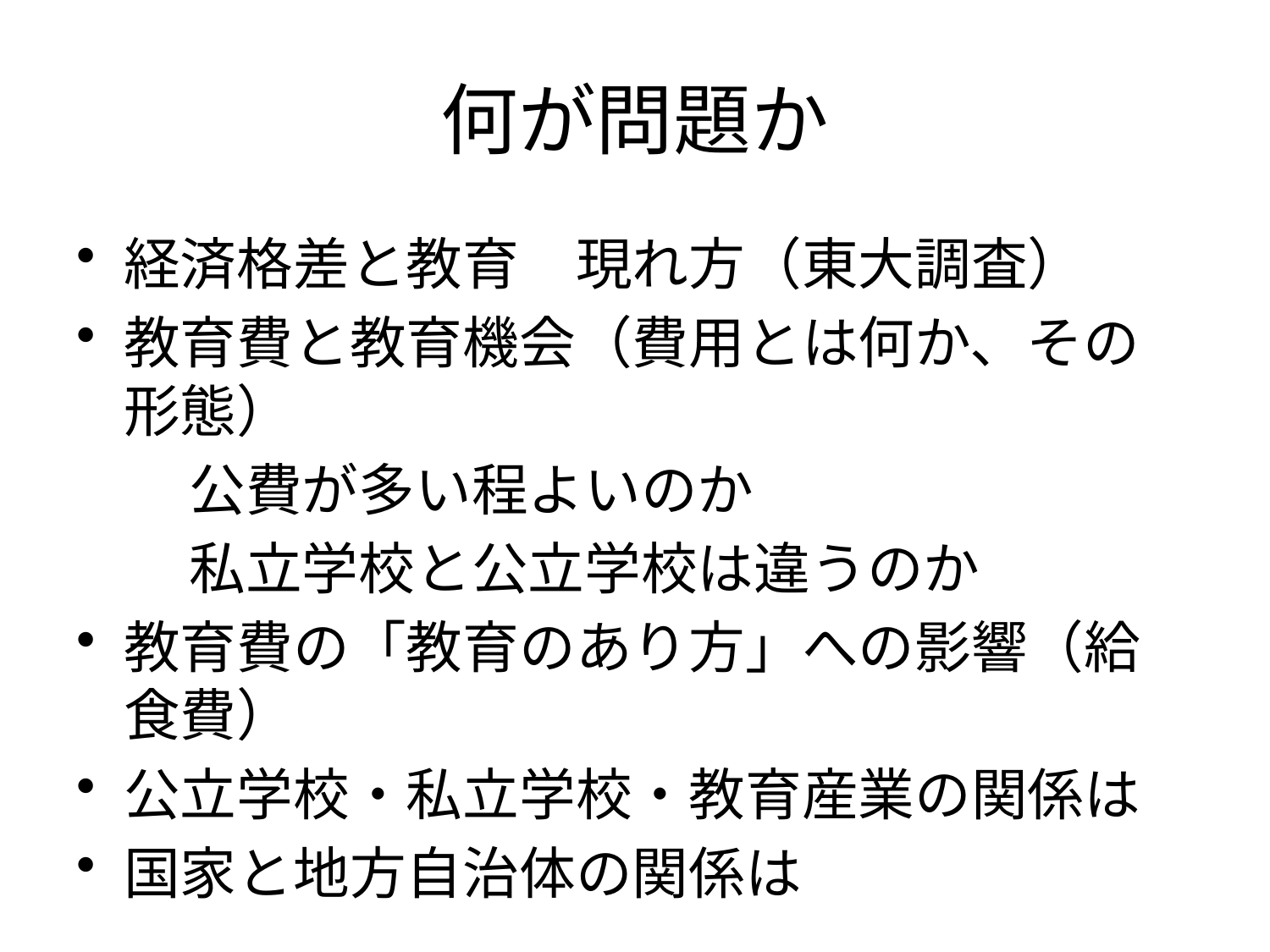

# 何が問題か
経済格差と教育　現れ方（東大調査）
教育費と教育機会（費用とは何か、その形態）
　　公費が多い程よいのか
　　私立学校と公立学校は違うのか
教育費の「教育のあり方」への影響（給食費）
公立学校・私立学校・教育産業の関係は
国家と地方自治体の関係は